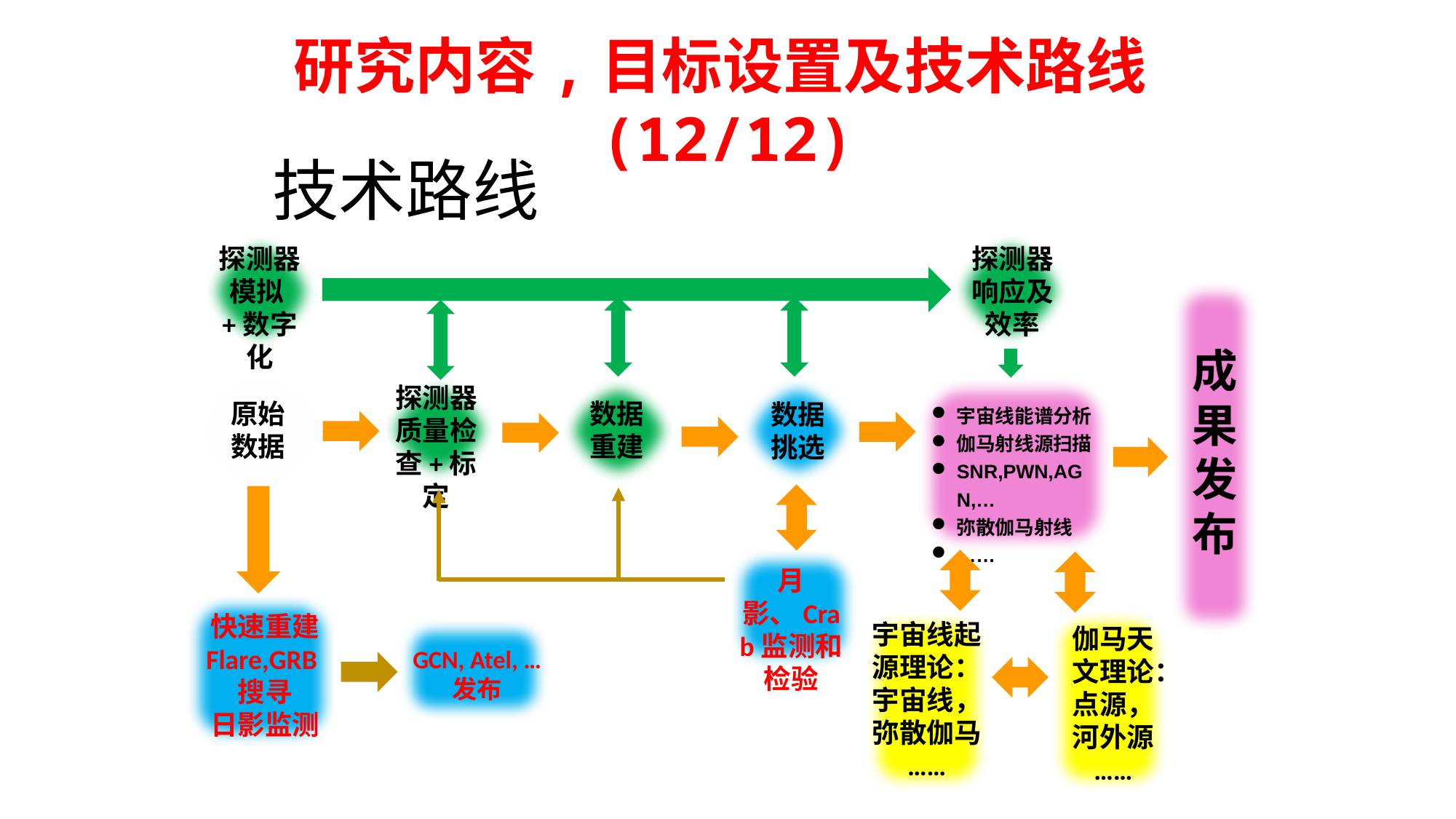

研究内容,目标设置及技术路线(12/12)
# 技术路线

探测器模拟+数字化
探测器响应及效率

成果发布

探测器质量检查+标定

数据重建
原始数据
数据挑选
宇宙线能谱分析
伽马射线源扫描
SNR,PWN,AGN,…
弥散伽马射线
……

月影、Crab监测和检验

快速重建
Flare,GRB搜寻
日影监测

宇宙线起源理论：宇宙线，
弥散伽马
……
伽马天文理论：
点源，
河外源
……

GCN, Atel, … 发布